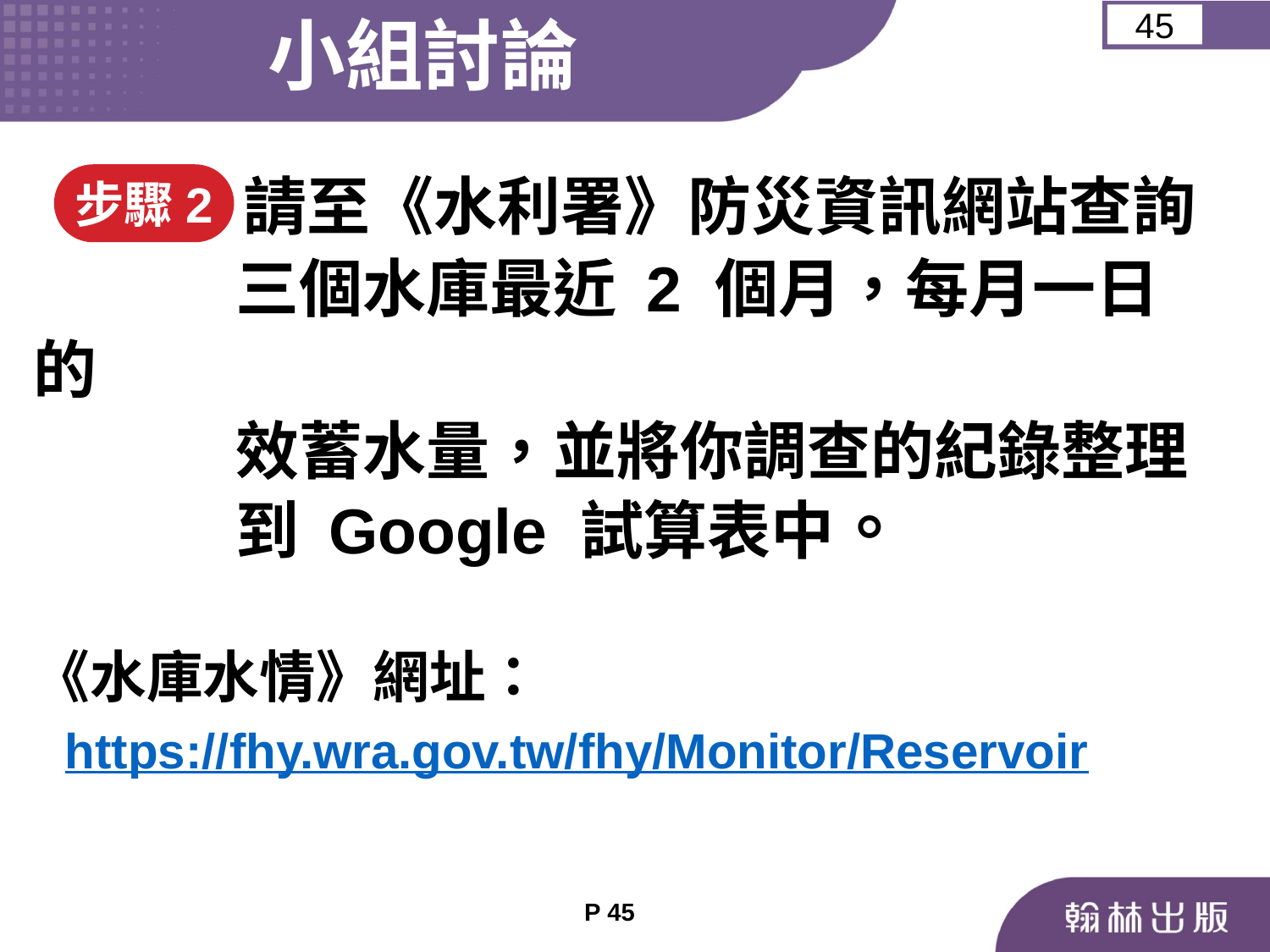

小組討論

45
            請至《水利署》防災資訊網站查詢
             三個水庫最近 2 個月，每月一日的
             效蓄水量，並將你調查的紀錄整理
             到 Google 試算表中。

《水庫水情》網址：
  https://fhy.wra.gov.tw/fhy/Monitor/Reservoir

步驟2
P 45